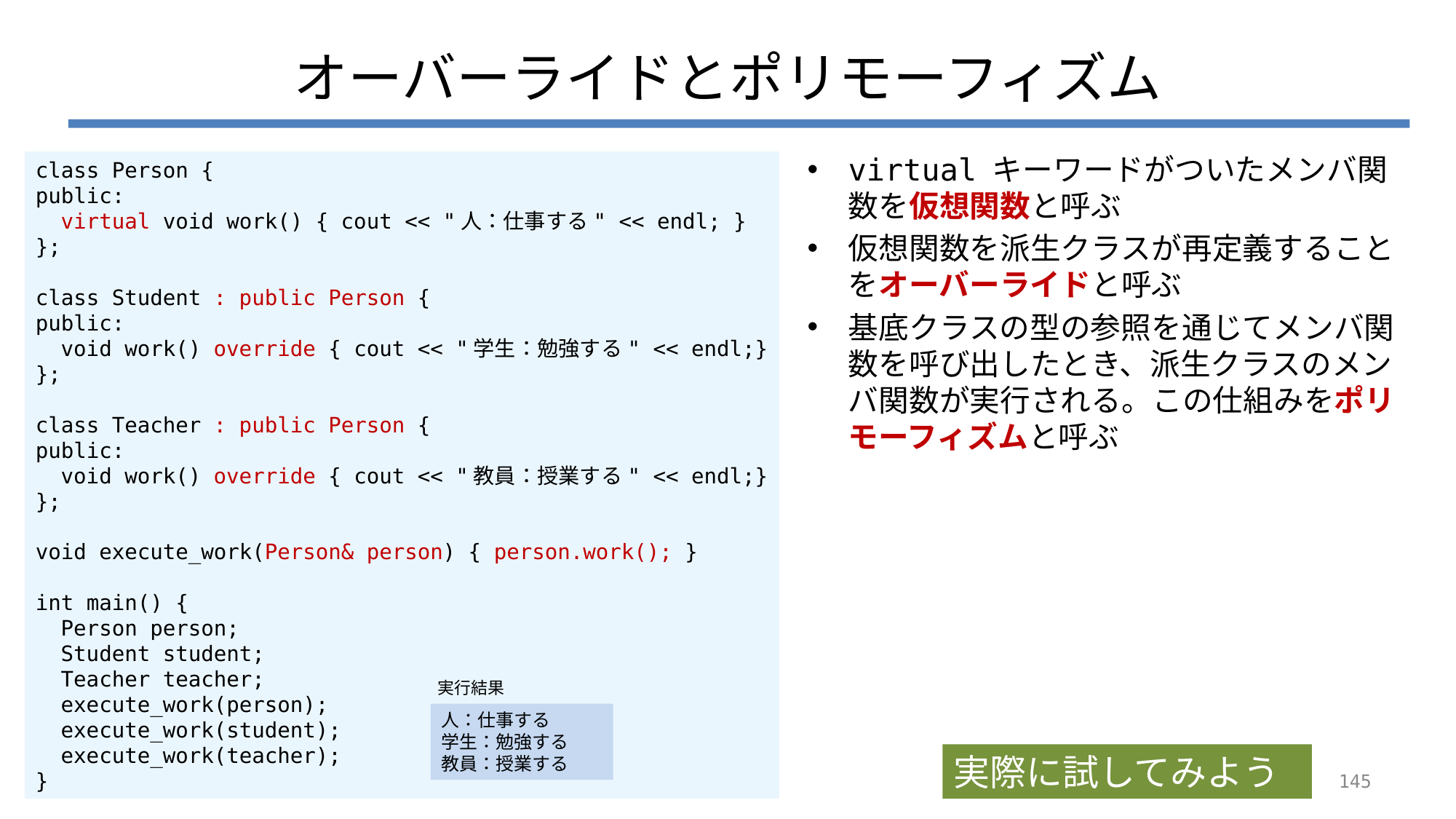

# オーバーライドとポリモーフィズム
virtual キーワードがついたメンバ関数を仮想関数と呼ぶ
仮想関数を派生クラスが再定義することをオーバーライドと呼ぶ
基底クラスの型の参照を通じてメンバ関数を呼び出したとき、派生クラスのメンバ関数が実行される。この仕組みをポリモーフィズムと呼ぶ
class Person {
public:
  virtual void work() { cout << "人：仕事する" << endl; }
};

class Student : public Person {
public:
  void work() override { cout << "学生：勉強する" << endl;}
};

class Teacher : public Person {
public:
  void work() override { cout << "教員：授業する" << endl;}
};

void execute_work(Person& person) { person.work(); }

int main() {
  Person person;
  Student student;
  Teacher teacher;
  execute_work(person);
  execute_work(student);
  execute_work(teacher);
}
実行結果
人：仕事する
学生：勉強する
教員：授業する
実際に試してみよう
145